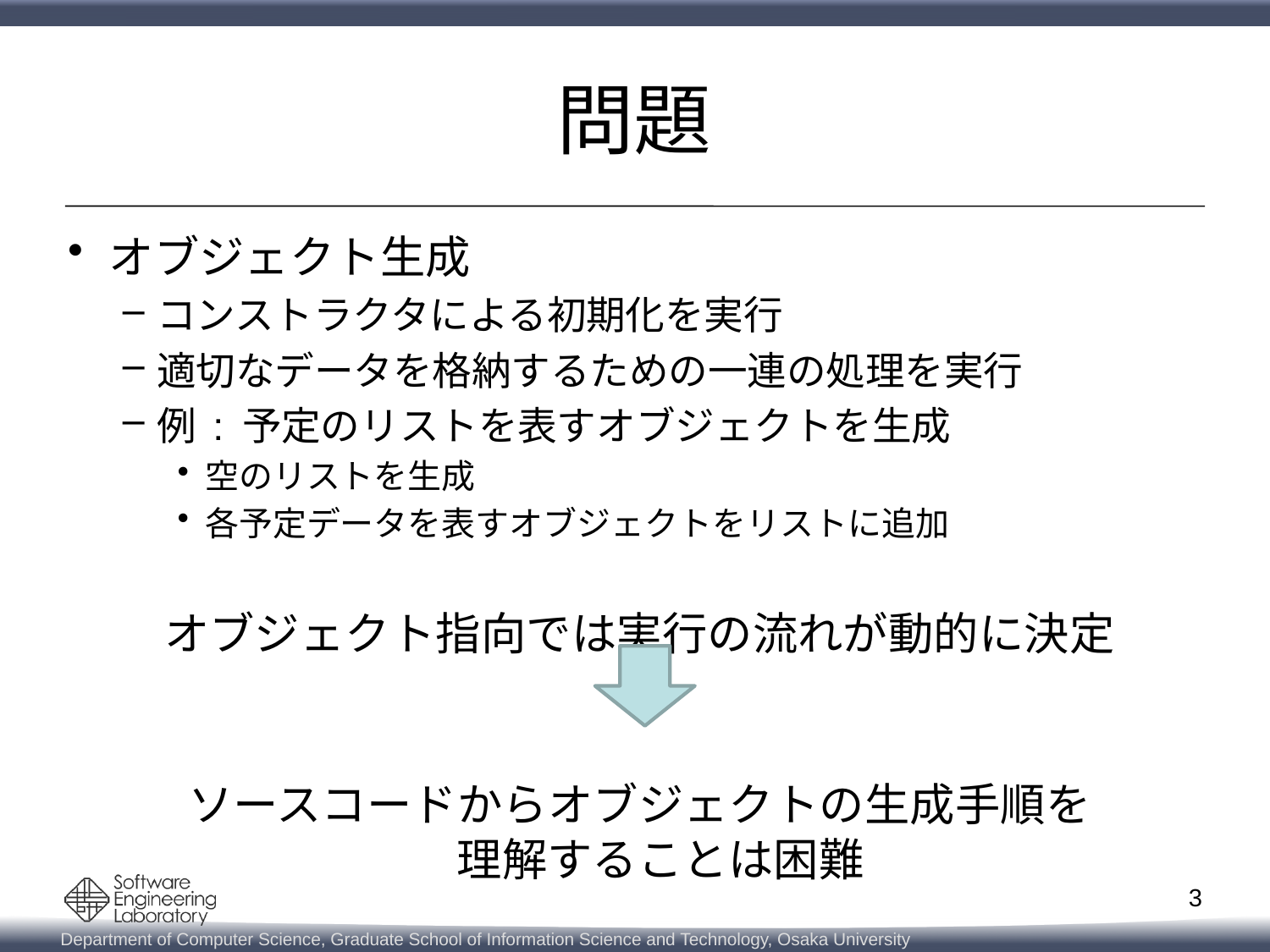

# 問題
オブジェクト生成
コンストラクタによる初期化を実行
適切なデータを格納するための一連の処理を実行
例 : 予定のリストを表すオブジェクトを生成
空のリストを生成
各予定データを表すオブジェクトをリストに追加

オブジェクト指向では実行の流れが動的に決定

ソースコードからオブジェクトの生成手順を
理解することは困難

3